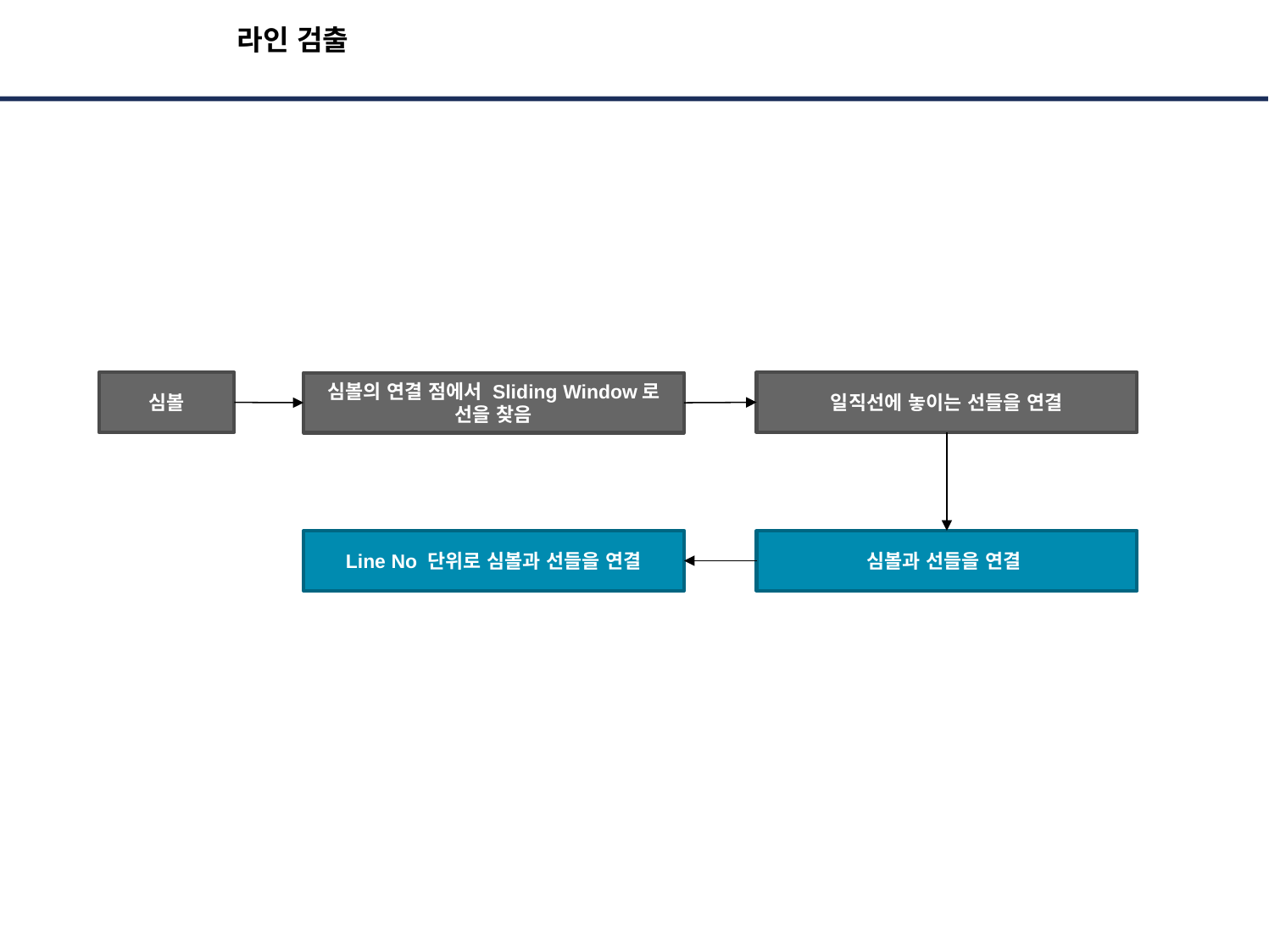

# 라인 검출
심볼
일직선에 놓이는 선들을 연결
심볼의 연결 점에서 Sliding Window로
선을 찾음
Line No 단위로 심볼과 선들을 연결
심볼과 선들을 연결